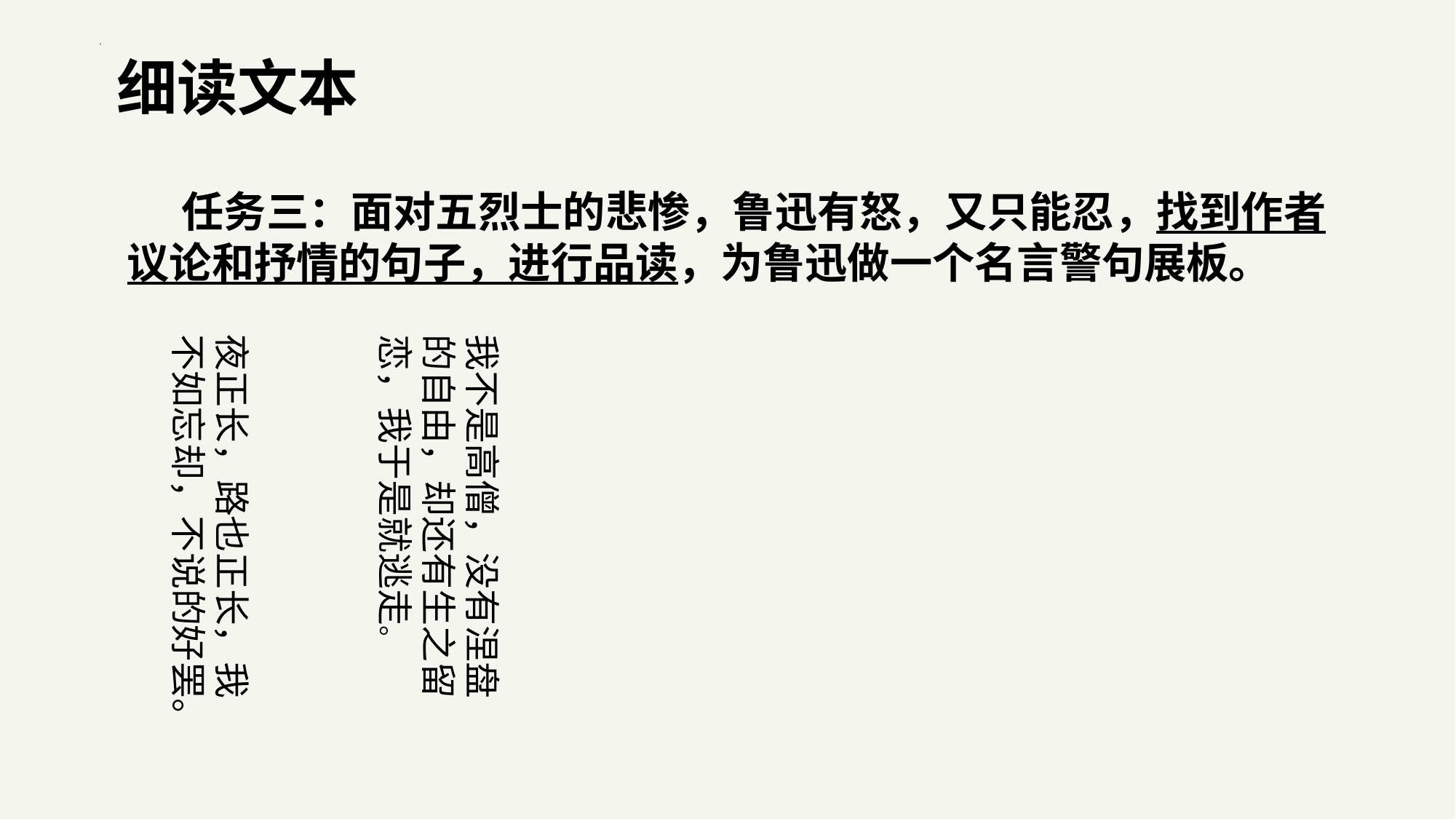

细读文本
任务三：面对五烈士的悲惨，鲁迅有怒，又只能忍，找到作者议论和抒情的句子，进行品读，为鲁迅做一个名言警句展板。
夜正长，路也正长，我不如忘却，不说的好罢。
我不是高僧，没有涅盘的自由，却还有生之留恋，我于是就逃走。